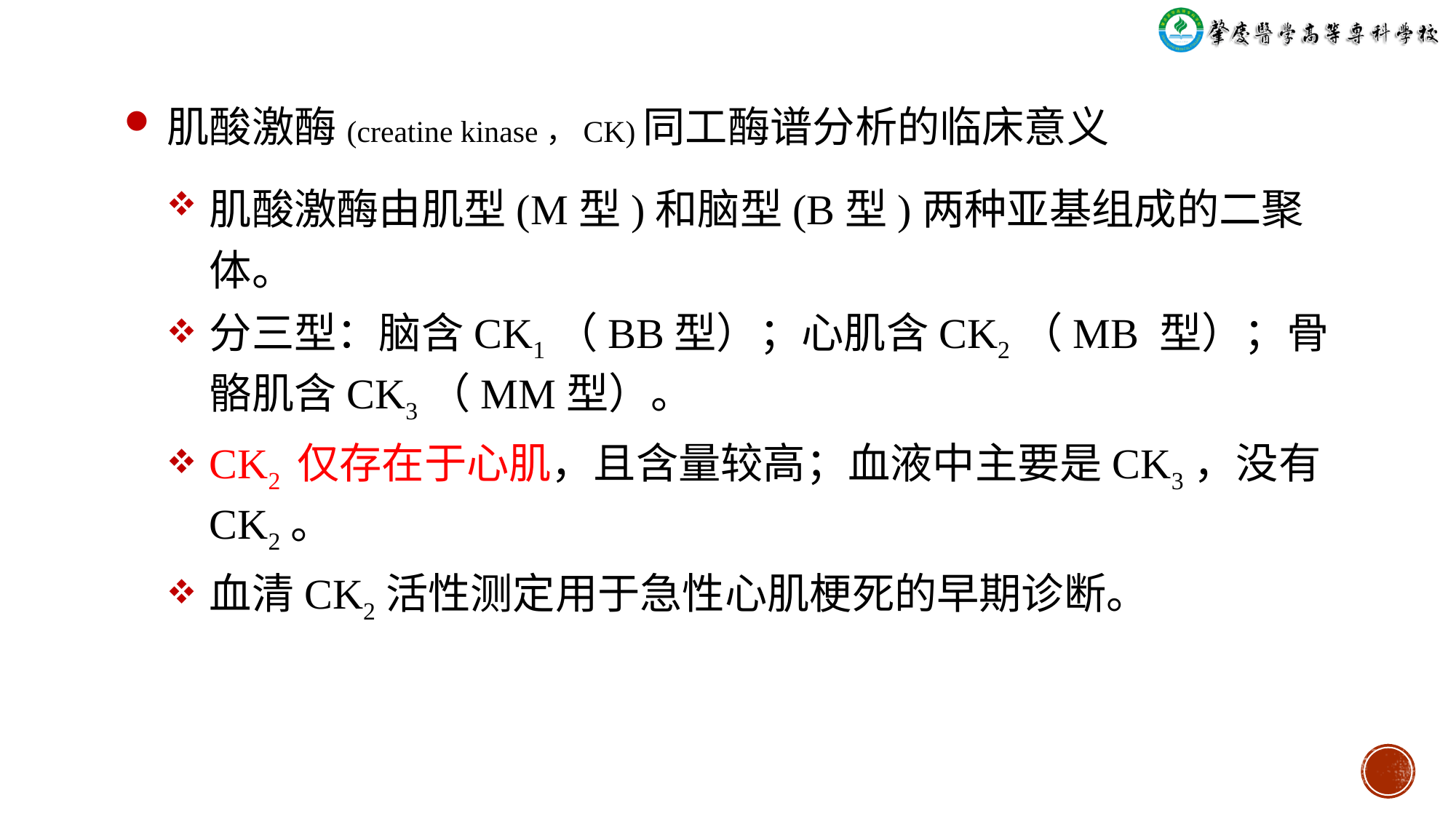

肌酸激酶(creatine kinase，CK)同工酶谱分析的临床意义
肌酸激酶由肌型(M型)和脑型(B型)两种亚基组成的二聚体。
分三型：脑含CK1（BB型）；心肌含CK2（MB 型）；骨骼肌含CK3（MM型）。
CK2 仅存在于心肌，且含量较高；血液中主要是CK3，没有CK2。
血清CK2活性测定用于急性心肌梗死的早期诊断。